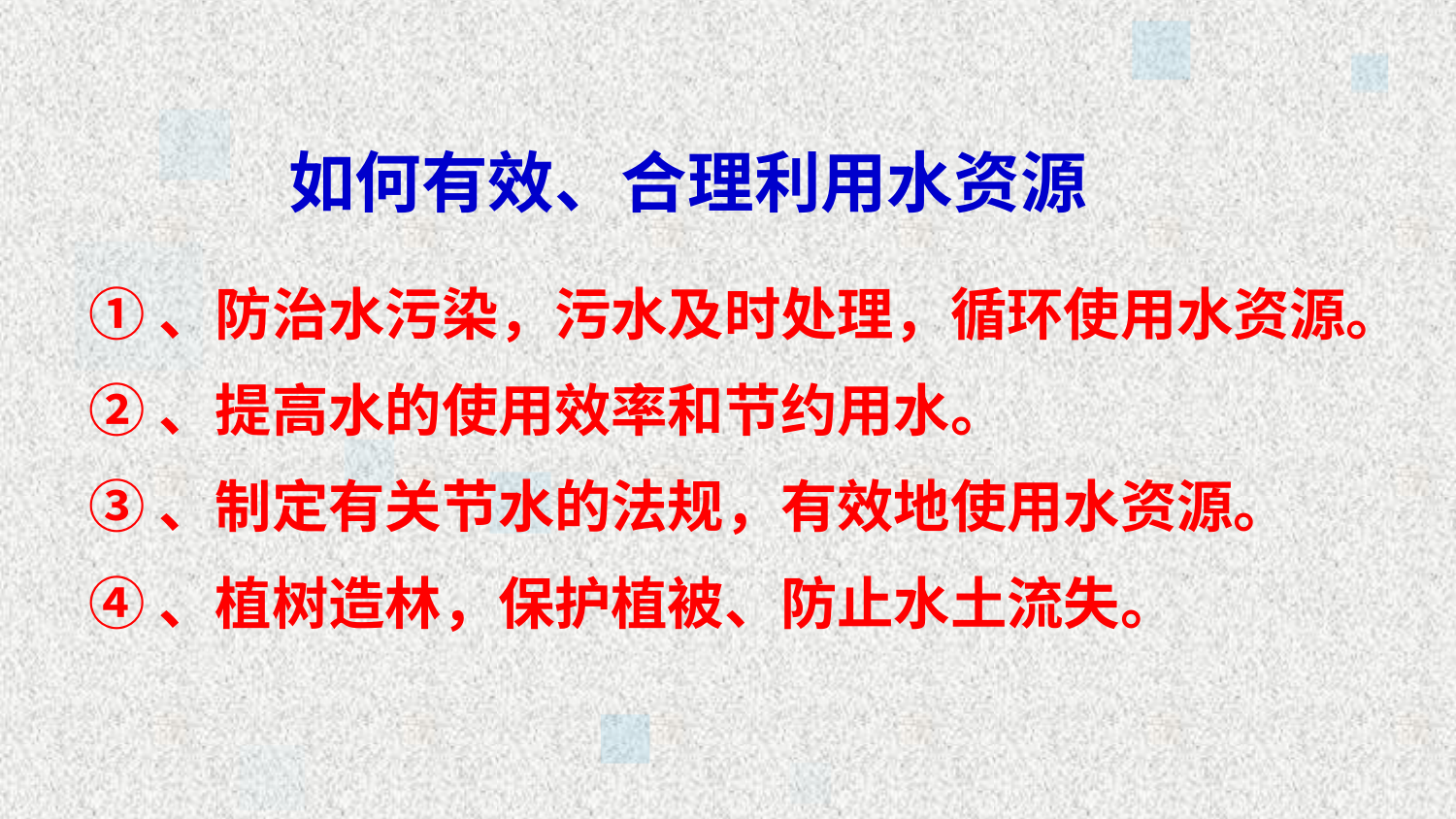

如何有效、合理利用水资源

①、防治水污染，污水及时处理，循环使用水资源。
②、提高水的使用效率和节约用水。
③、制定有关节水的法规，有效地使用水资源。
④、植树造林，保护植被、防止水土流失。